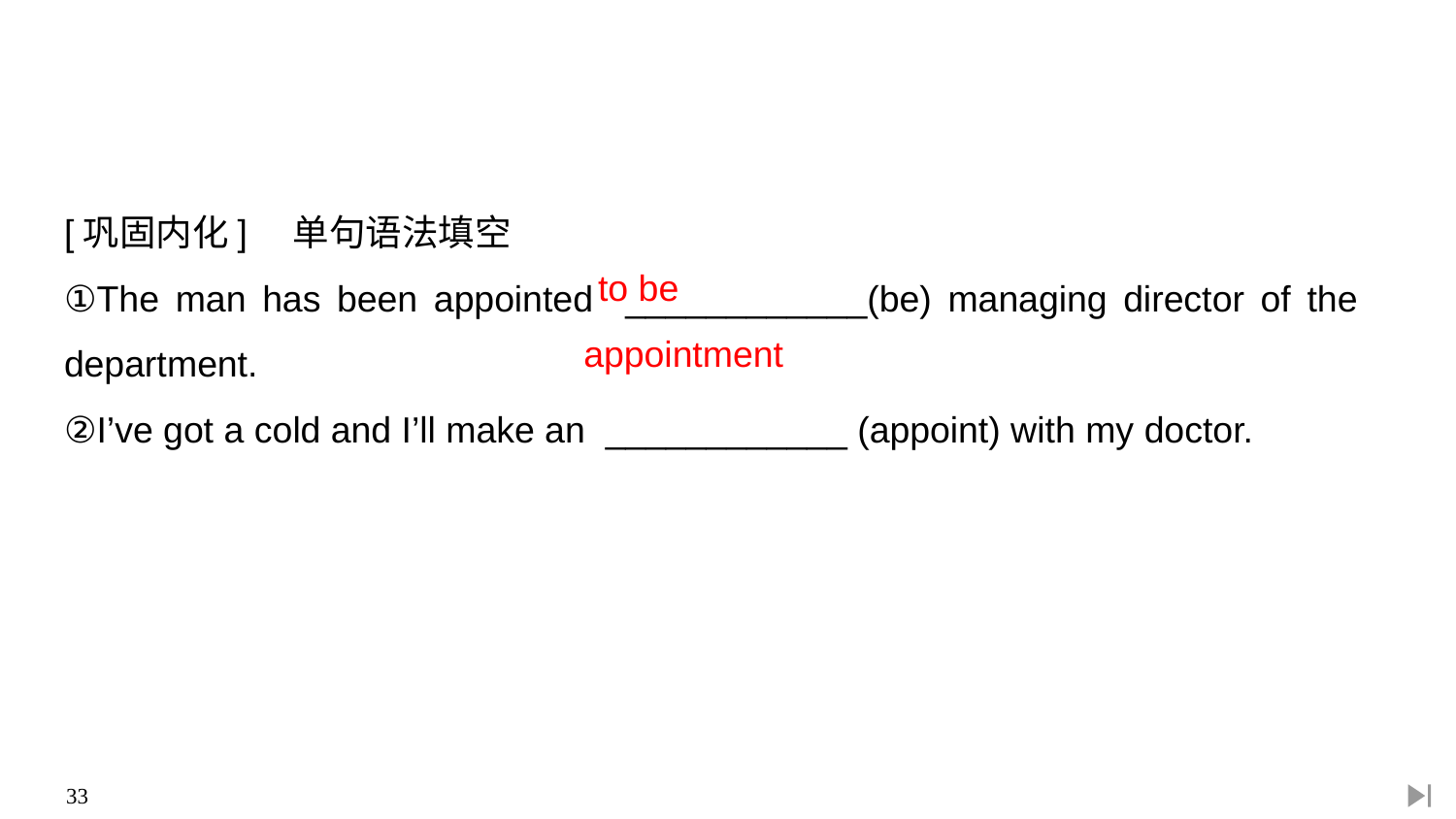

[巩固内化]　单句语法填空
①The man has been appointed  ____________(be) managing director of the department.
②I’ve got a cold and I’ll make an  ____________ (appoint) with my doctor.
to be
appointment